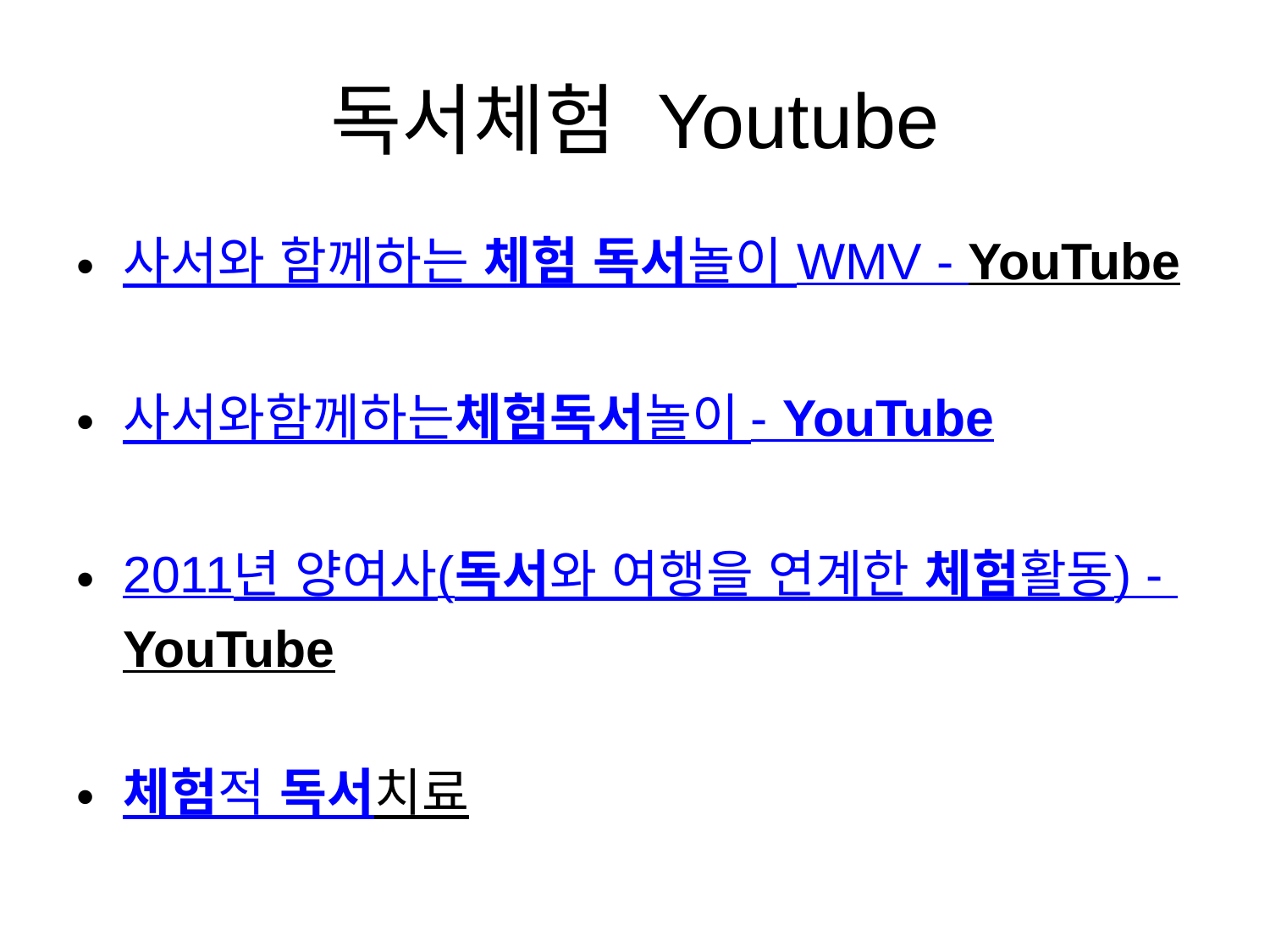

# 독서체험 Youtube
사서와 함께하는 체험 독서놀이 WMV - YouTube

사서와함께하는체험독서놀이 - YouTube

2011년 양여사(독서와 여행을 연계한 체험활동) - YouTube

체험적 독서치료